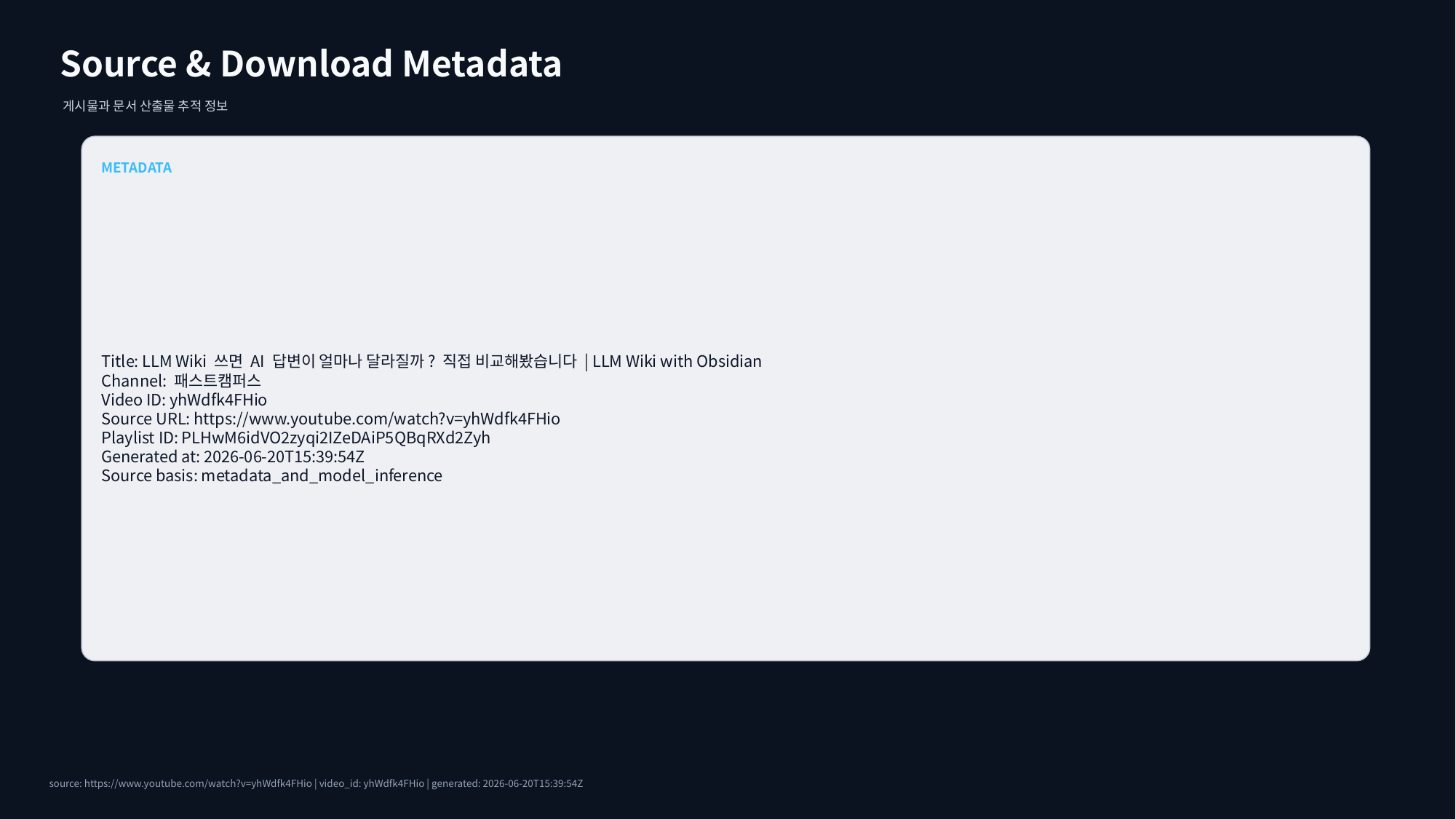

Source & Download Metadata
게시물과 문서 산출물 추적 정보

METADATA
Title: LLM Wiki 쓰면 AI 답변이 얼마나 달라질까? 직접 비교해봤습니다 | LLM Wiki with Obsidian
Channel: 패스트캠퍼스
Video ID: yhWdfk4FHio
Source URL: https://www.youtube.com/watch?v=yhWdfk4FHio
Playlist ID: PLHwM6idVO2zyqi2IZeDAiP5QBqRXd2Zyh
Generated at: 2026-06-20T15:39:54Z
Source basis: metadata_and_model_inference
source: https://www.youtube.com/watch?v=yhWdfk4FHio | video_id: yhWdfk4FHio | generated: 2026-06-20T15:39:54Z